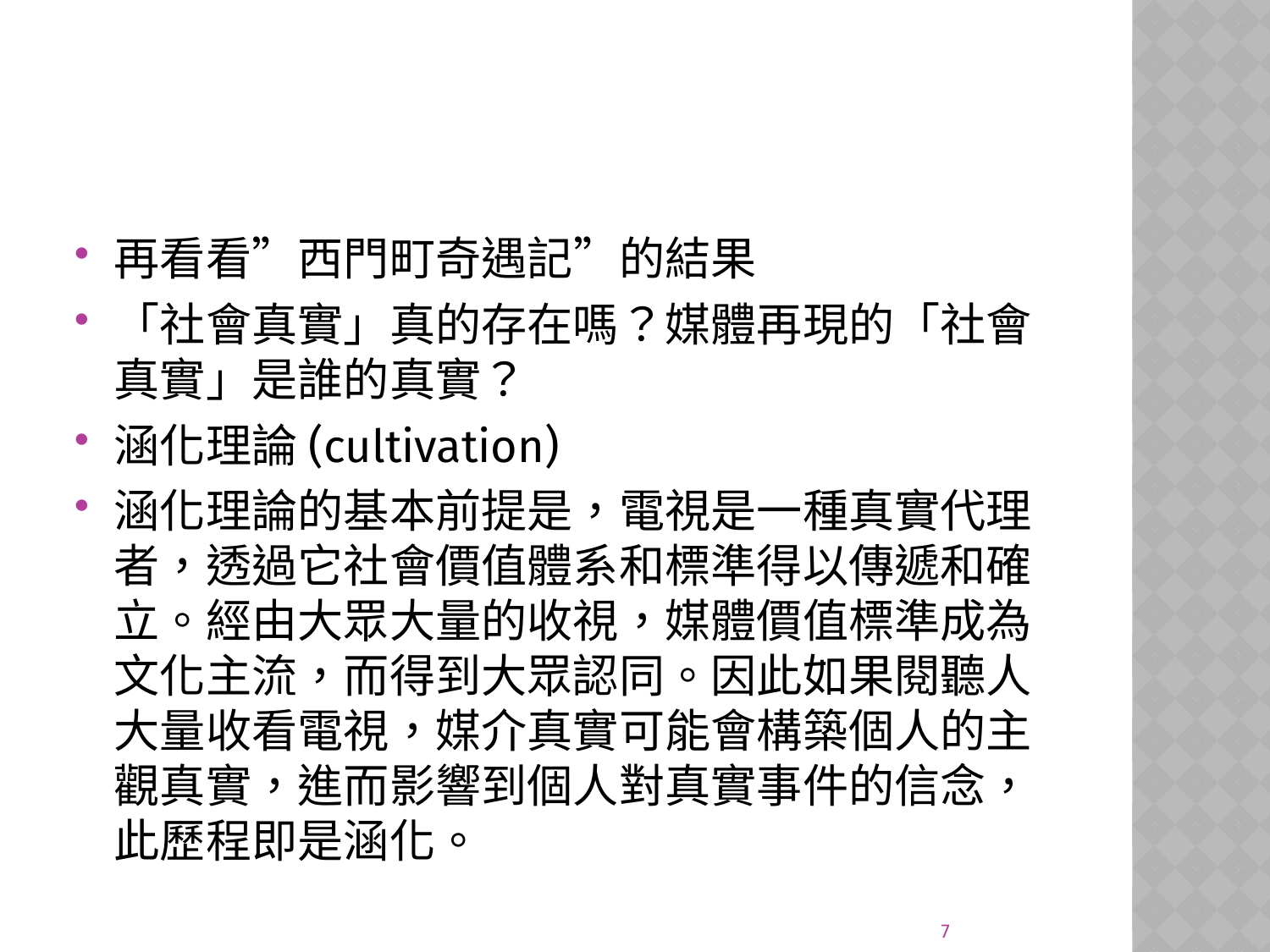

#
再看看”西門町奇遇記”的結果
「社會真實」真的存在嗎？媒體再現的「社會真實」是誰的真實？
涵化理論(cultivation)
涵化理論的基本前提是，電視是一種真實代理者，透過它社會價值體系和標準得以傳遞和確立。經由大眾大量的收視，媒體價值標準成為文化主流，而得到大眾認同。因此如果閱聽人大量收看電視，媒介真實可能會構築個人的主觀真實，進而影響到個人對真實事件的信念，此歷程即是涵化。

7